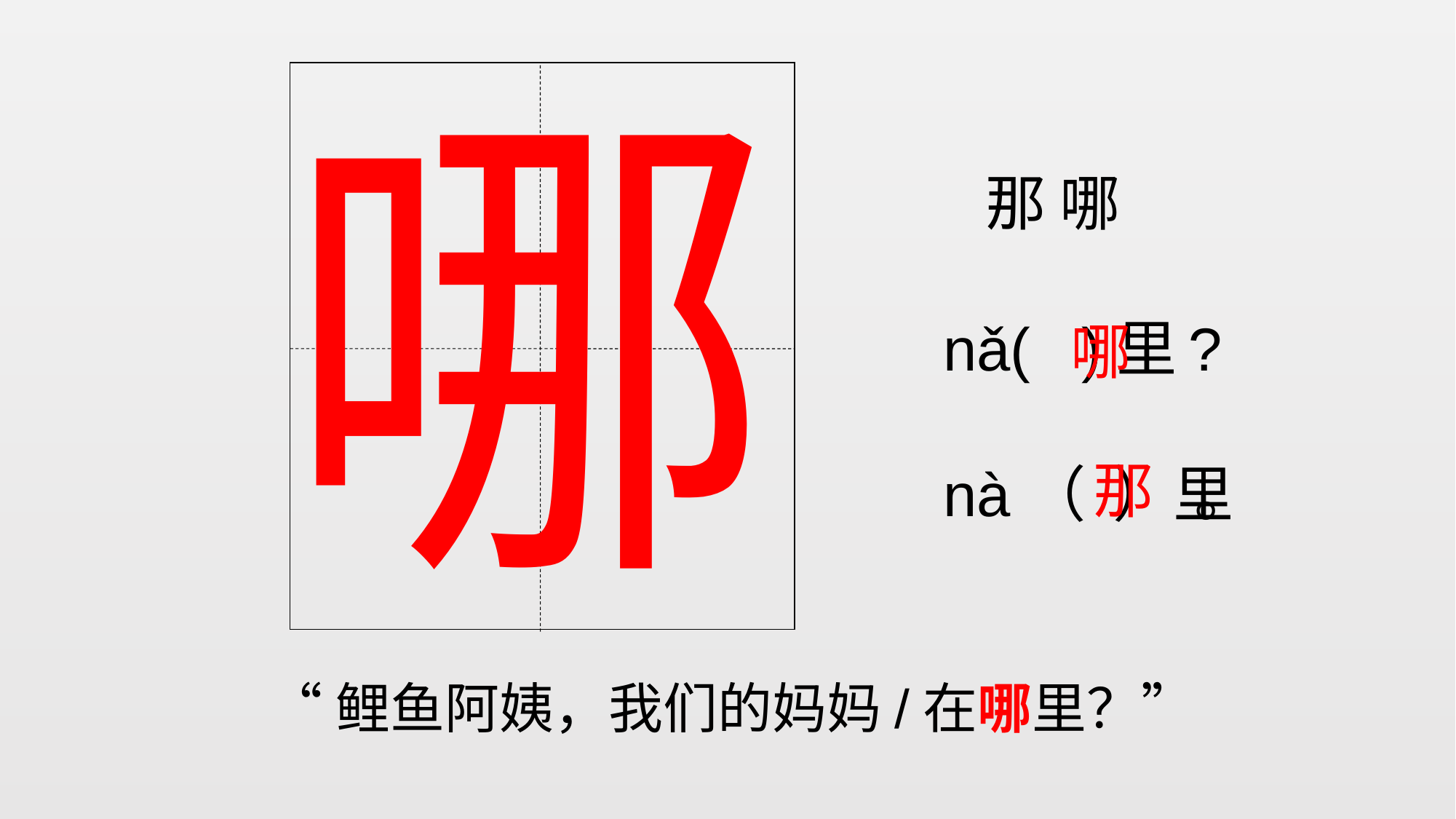

哪

       ?

        。
  那 哪

nǎ(   )里

nà（  ）里
哪
那
   “鲤鱼阿姨，我们的妈妈/在哪里？”